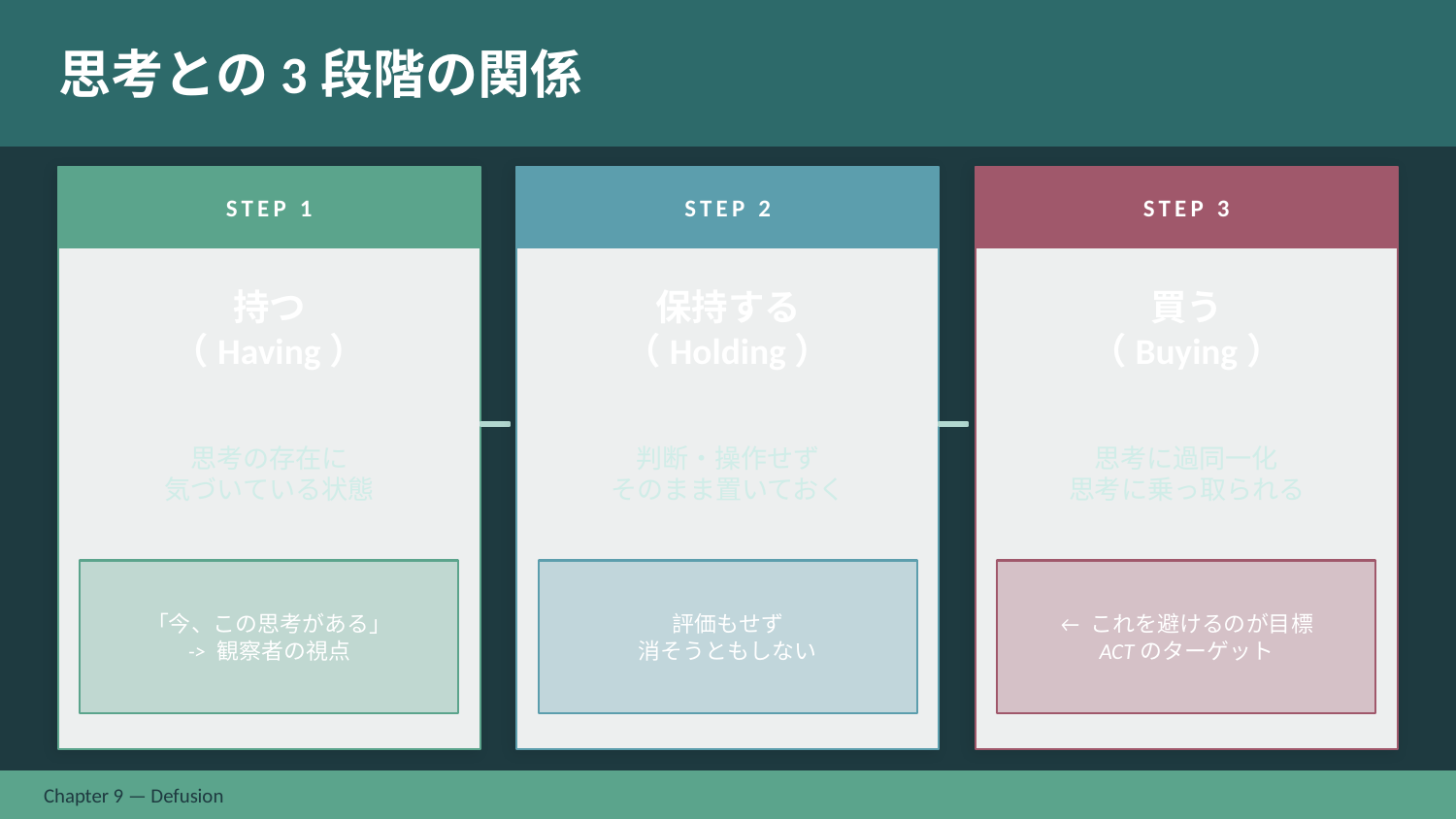

思考との3段階の関係

STEP 1

STEP 2

STEP 3
持つ
（Having）
保持する
（Holding）
買う
（Buying）
思考の存在に
気づいている状態
判断・操作せず
そのまま置いておく
思考に過同一化
思考に乗っ取られる

「今、この思考がある」
-> 観察者の視点
評価もせず
消そうともしない
← これを避けるのが目標
ACTのターゲット

Chapter 9 — Defusion